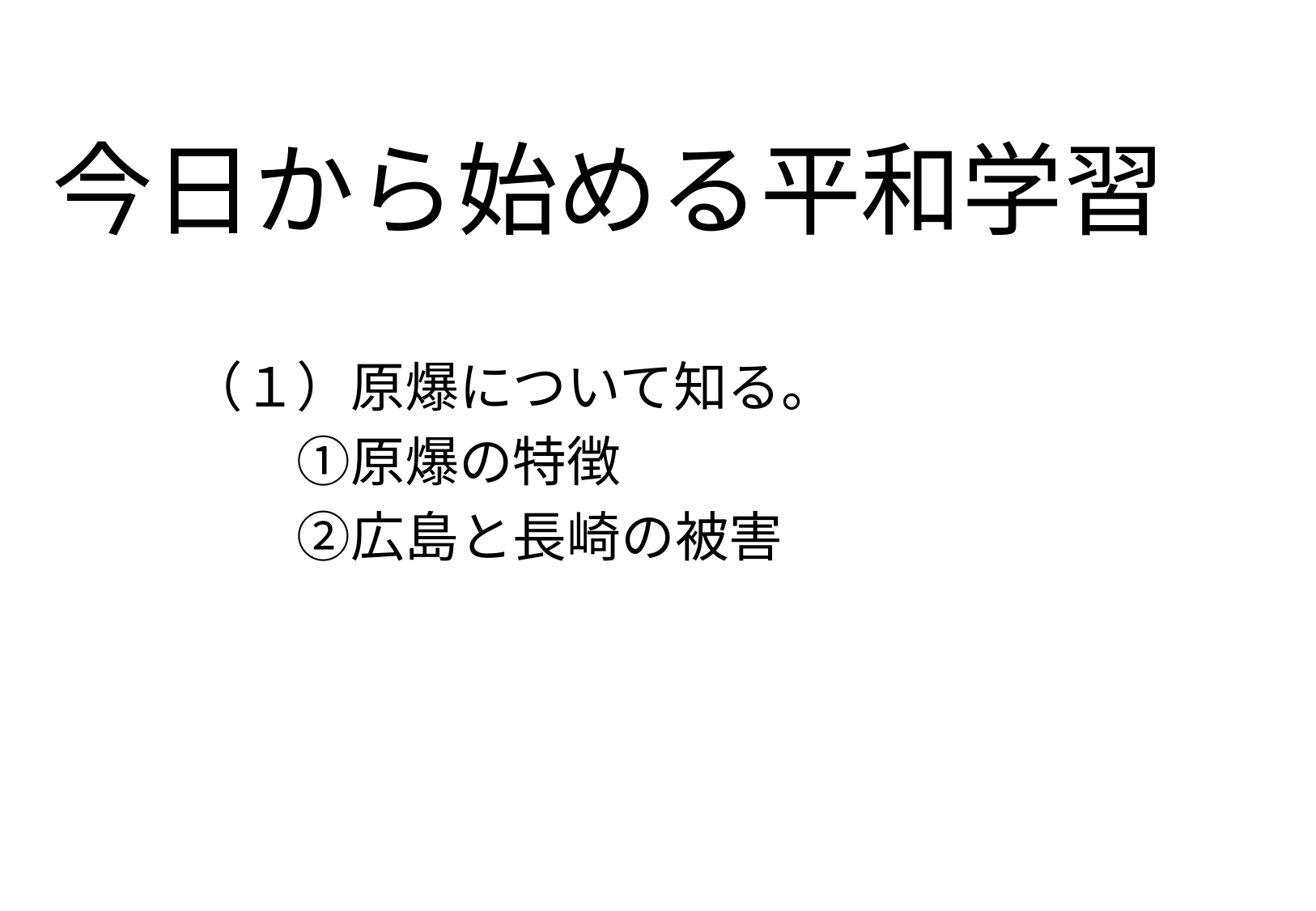

# 今日から始める平和学習
（１）原爆について知る。
　　①原爆の特徴
　　②広島と長崎の被害